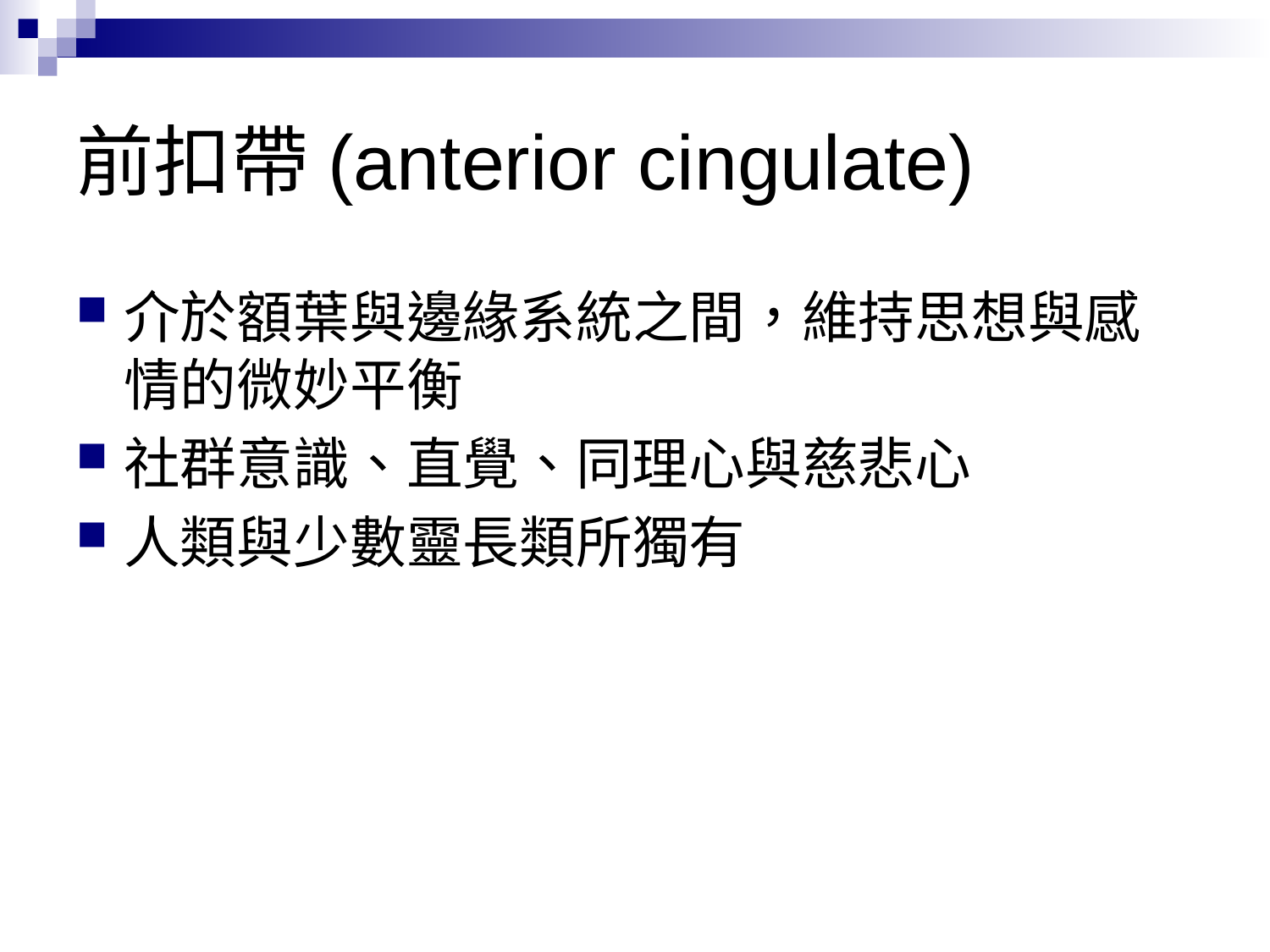

# 前扣帶(anterior cingulate)
介於額葉與邊緣系統之間，維持思想與感情的微妙平衡
社群意識、直覺、同理心與慈悲心
人類與少數靈長類所獨有